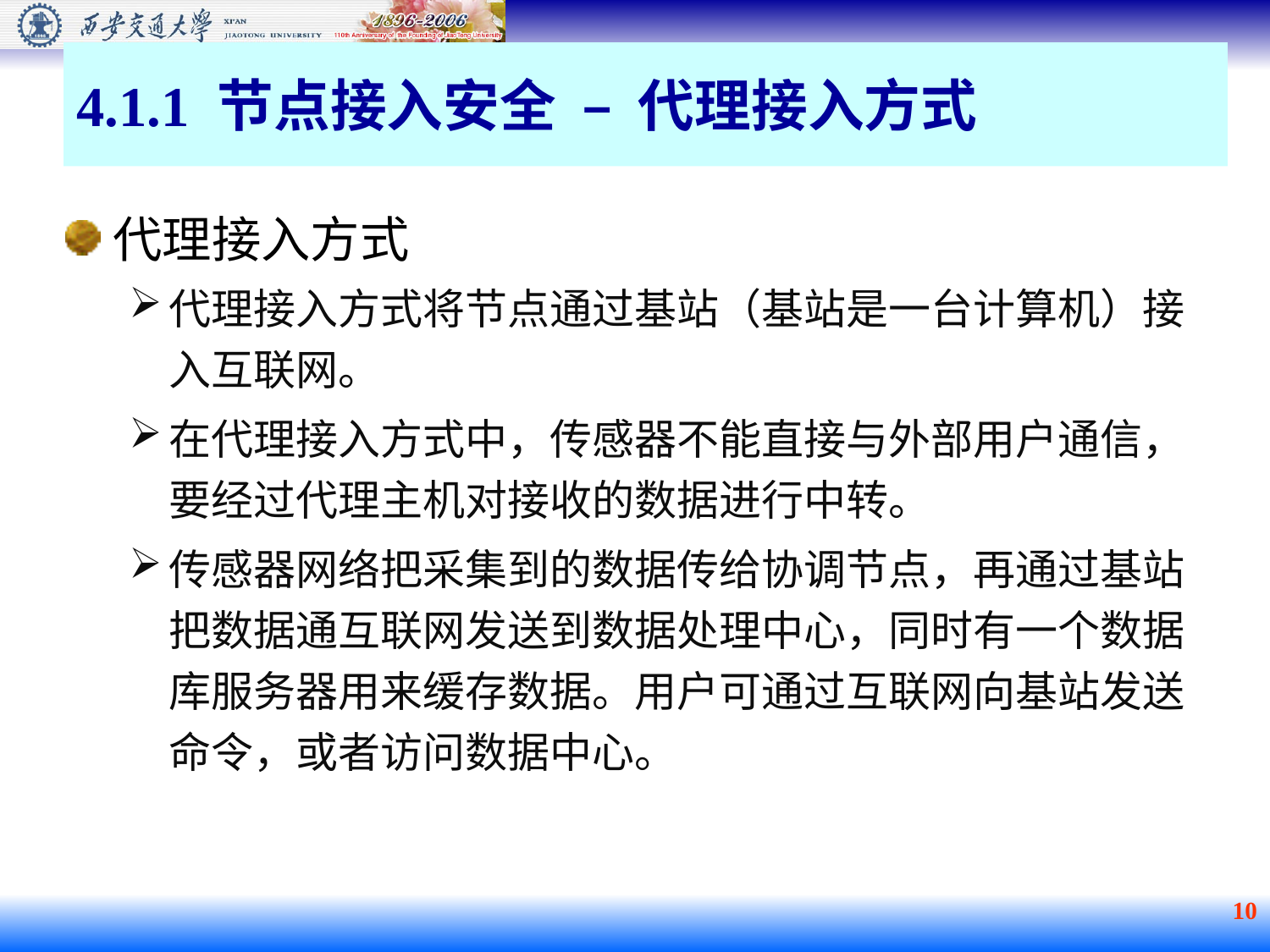

4.1.1 节点接入安全  –  代理接入方式
代理接入方式
代理接入方式将节点通过基站（基站是一台计算机）接入互联网。
在代理接入方式中，传感器不能直接与外部用户通信，要经过代理主机对接收的数据进行中转。
传感器网络把采集到的数据传给协调节点，再通过基站把数据通互联网发送到数据处理中心，同时有一个数据库服务器用来缓存数据。用户可通过互联网向基站发送命令，或者访问数据中心。

 10